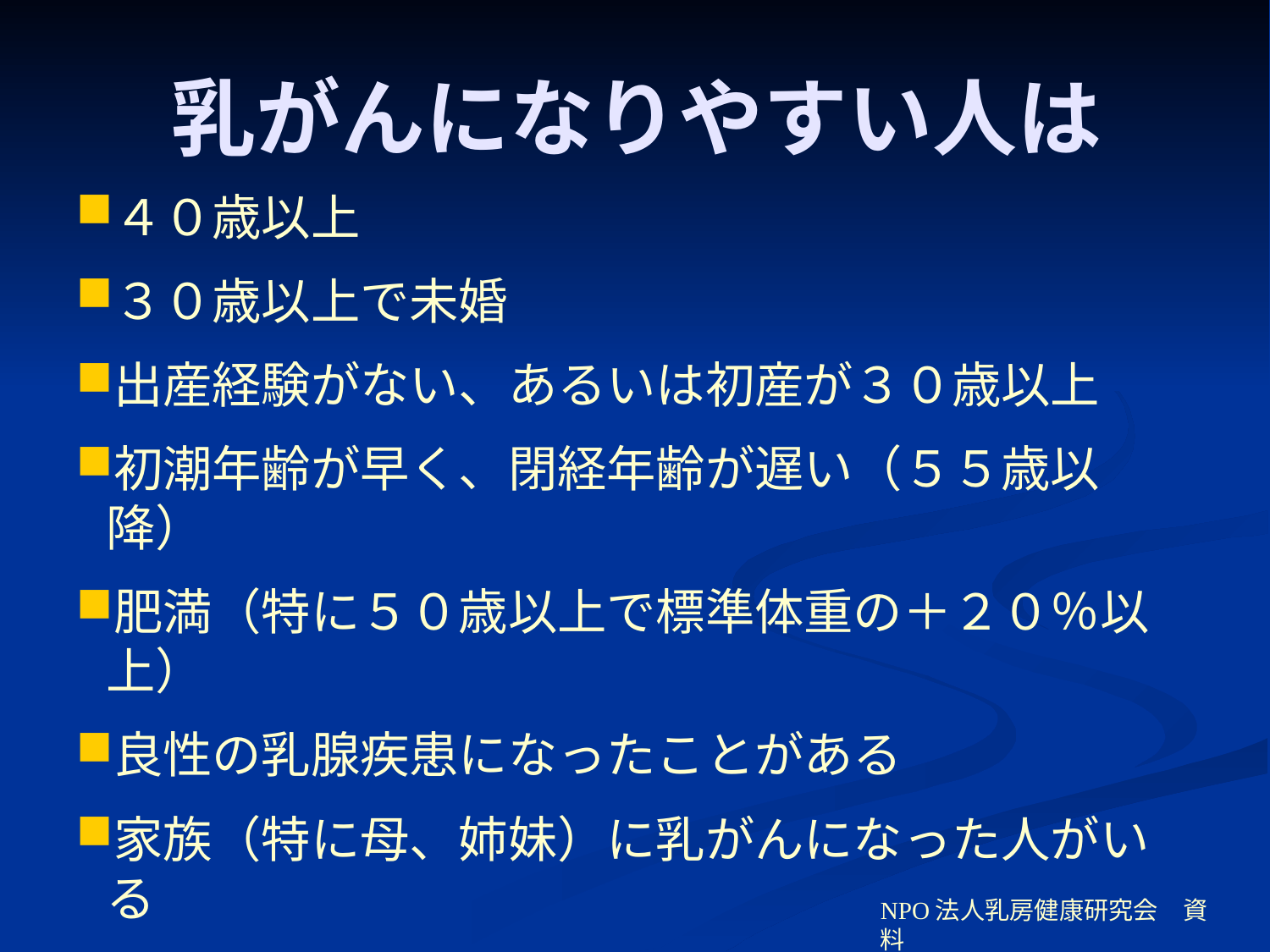

# 乳がんになりやすい人は
４０歳以上
３０歳以上で未婚
出産経験がない、あるいは初産が３０歳以上
初潮年齢が早く、閉経年齢が遅い（５５歳以降）
肥満（特に５０歳以上で標準体重の＋２０％以上）
良性の乳腺疾患になったことがある
家族（特に母、姉妹）に乳がんになった人がいる
過去に乳がんになったことがある
NPO法人乳房健康研究会　資料